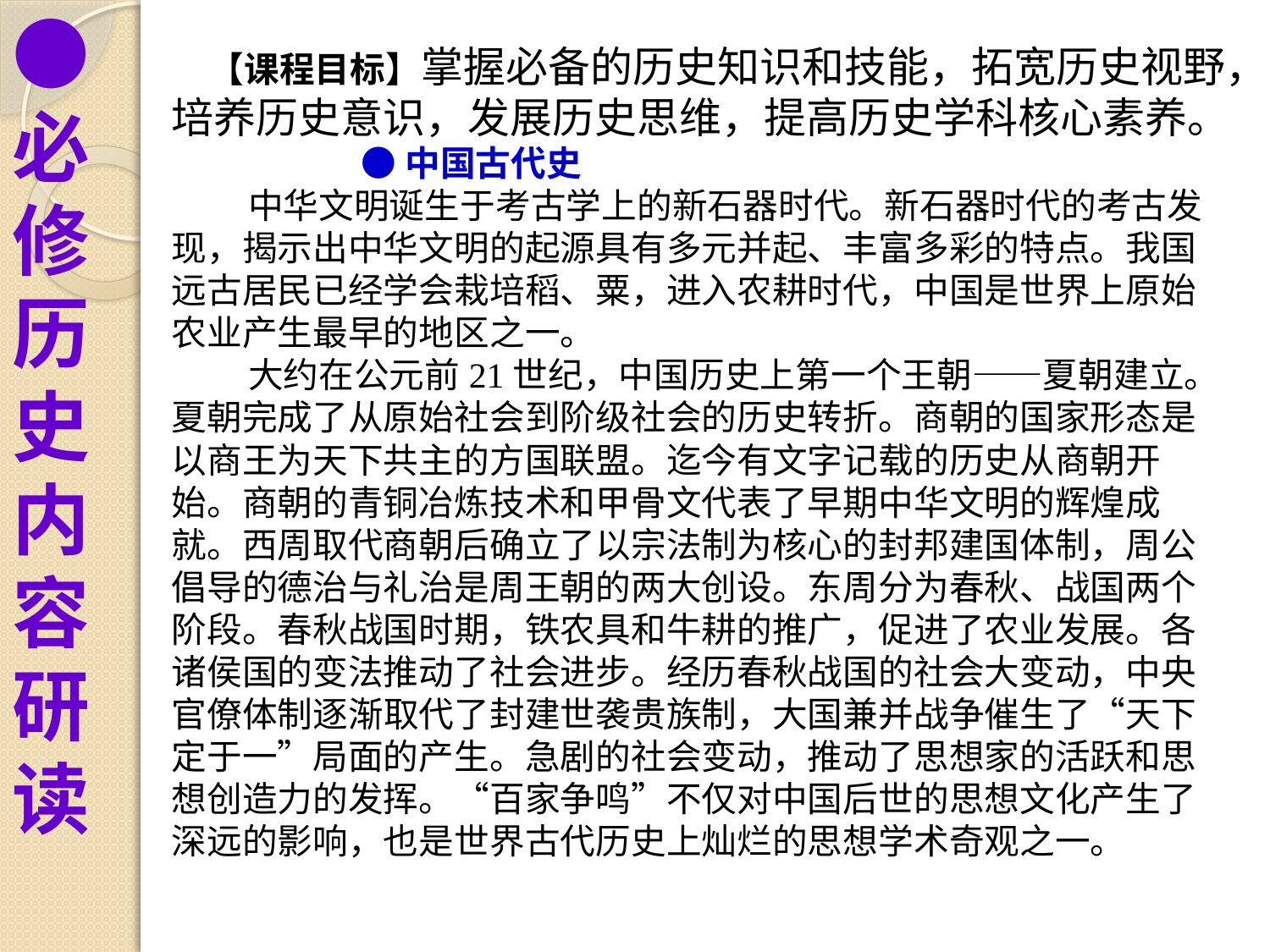

●必修历史内容研读
【课程目标】掌握必备的历史知识和技能，拓宽历史视野，培养历史意识，发展历史思维，提高历史学科核心素养。
                   ●中国古代史
    中华文明诞生于考古学上的新石器时代。新石器时代的考古发现，揭示出中华文明的起源具有多元并起、丰富多彩的特点。我国远古居民已经学会栽培稻、粟，进入农耕时代，中国是世界上原始农业产生最早的地区之一。
    大约在公元前21世纪，中国历史上第一个王朝——夏朝建立。夏朝完成了从原始社会到阶级社会的历史转折。商朝的国家形态是以商王为天下共主的方国联盟。迄今有文字记载的历史从商朝开始。商朝的青铜冶炼技术和甲骨文代表了早期中华文明的辉煌成就。西周取代商朝后确立了以宗法制为核心的封邦建国体制，周公倡导的德治与礼治是周王朝的两大创设。东周分为春秋、战国两个阶段。春秋战国时期，铁农具和牛耕的推广，促进了农业发展。各诸侯国的变法推动了社会进步。经历春秋战国的社会大变动，中央官僚体制逐渐取代了封建世袭贵族制，大国兼并战争催生了“天下定于一”局面的产生。急剧的社会变动，推动了思想家的活跃和思想创造力的发挥。“百家争鸣”不仅对中国后世的思想文化产生了深远的影响，也是世界古代历史上灿烂的思想学术奇观之一。